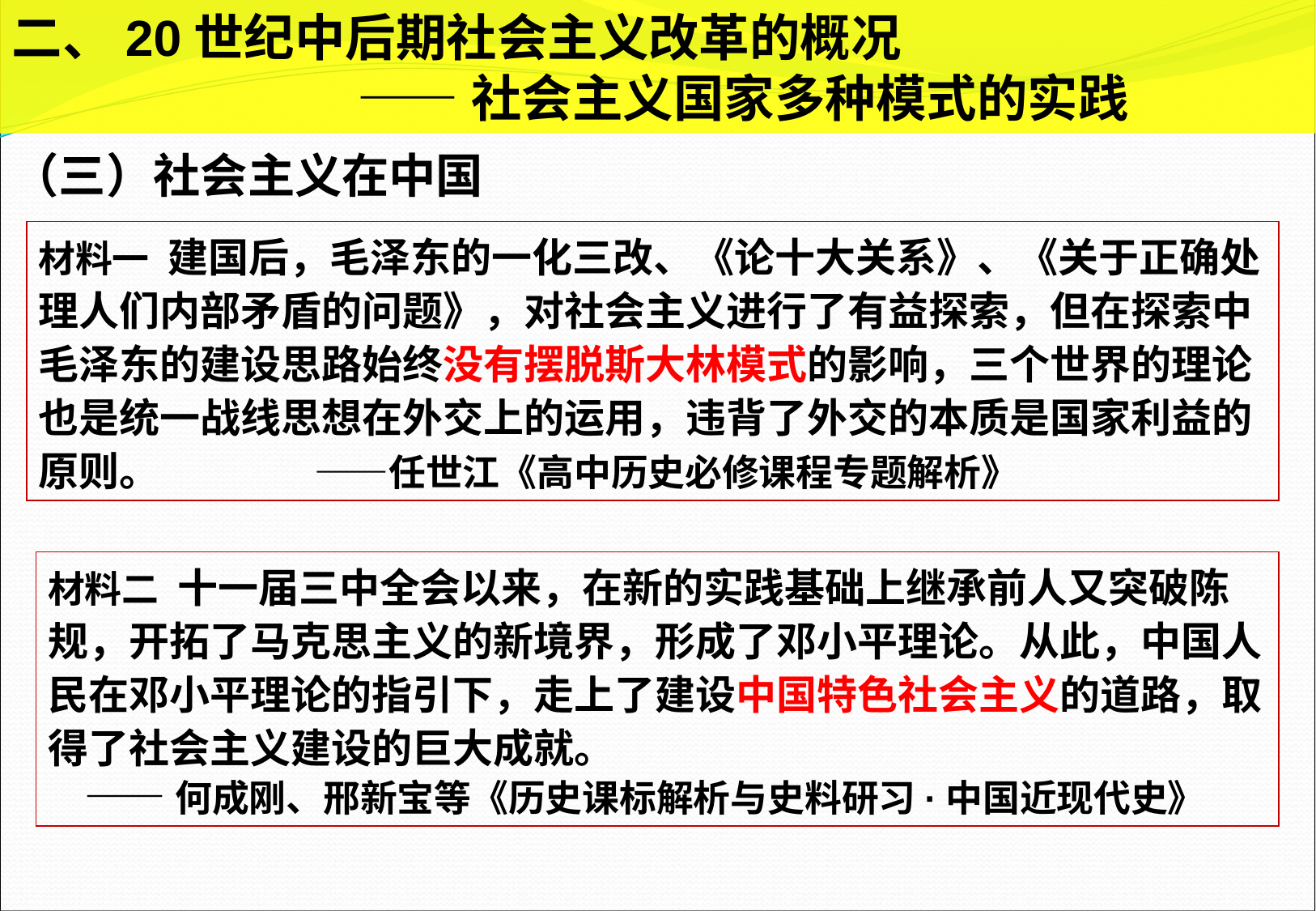

二、20世纪中后期社会主义改革的概况
                              ——社会主义国家多种模式的实践
（三）社会主义在中国
材料一  建国后，毛泽东的一化三改、《论十大关系》、《关于正确处理人们内部矛盾的问题》，对社会主义进行了有益探索，但在探索中毛泽东的建设思路始终没有摆脱斯大林模式的影响，三个世界的理论也是统一战线思想在外交上的运用，违背了外交的本质是国家利益的原则。                 ——任世江《高中历史必修课程专题解析》
材料二  十一届三中全会以来，在新的实践基础上继承前人又突破陈规，开拓了马克思主义的新境界，形成了邓小平理论。从此，中国人民在邓小平理论的指引下，走上了建设中国特色社会主义的道路，取得了社会主义建设的巨大成就。
    ——何成刚、邢新宝等《历史课标解析与史料研习·中国近现代史》